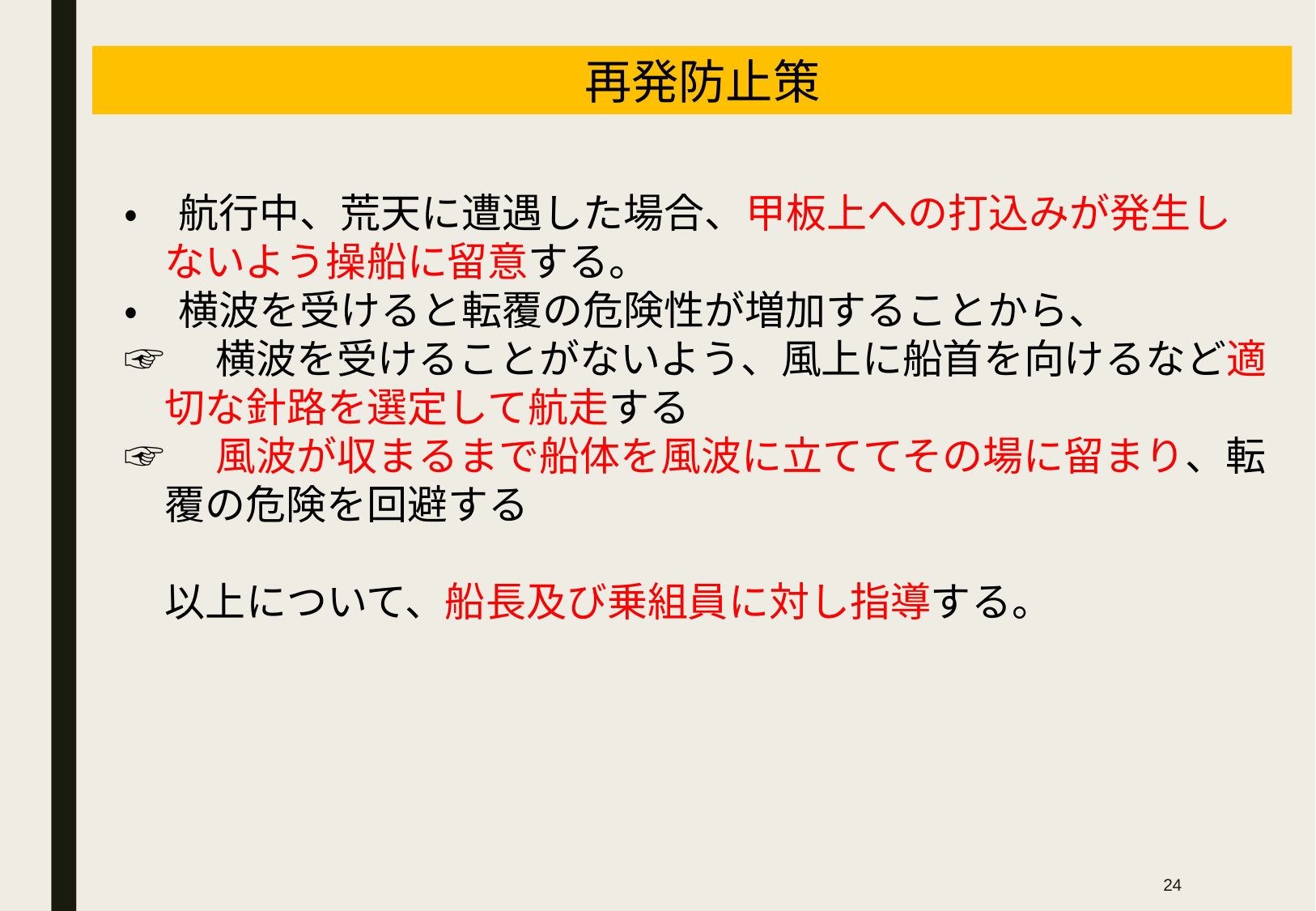

再発防止策
・　航行中、荒天に遭遇した場合、甲板上への打込みが発生し
　ないよう操船に留意する。
・　横波を受けると転覆の危険性が増加することから、
☞　横波を受けることがないよう、風上に船首を向けるなど適
　切な針路を選定して航走する
☞　風波が収まるまで船体を風波に立ててその場に留まり、転
　覆の危険を回避する

　以上について、船長及び乗組員に対し指導する。

24